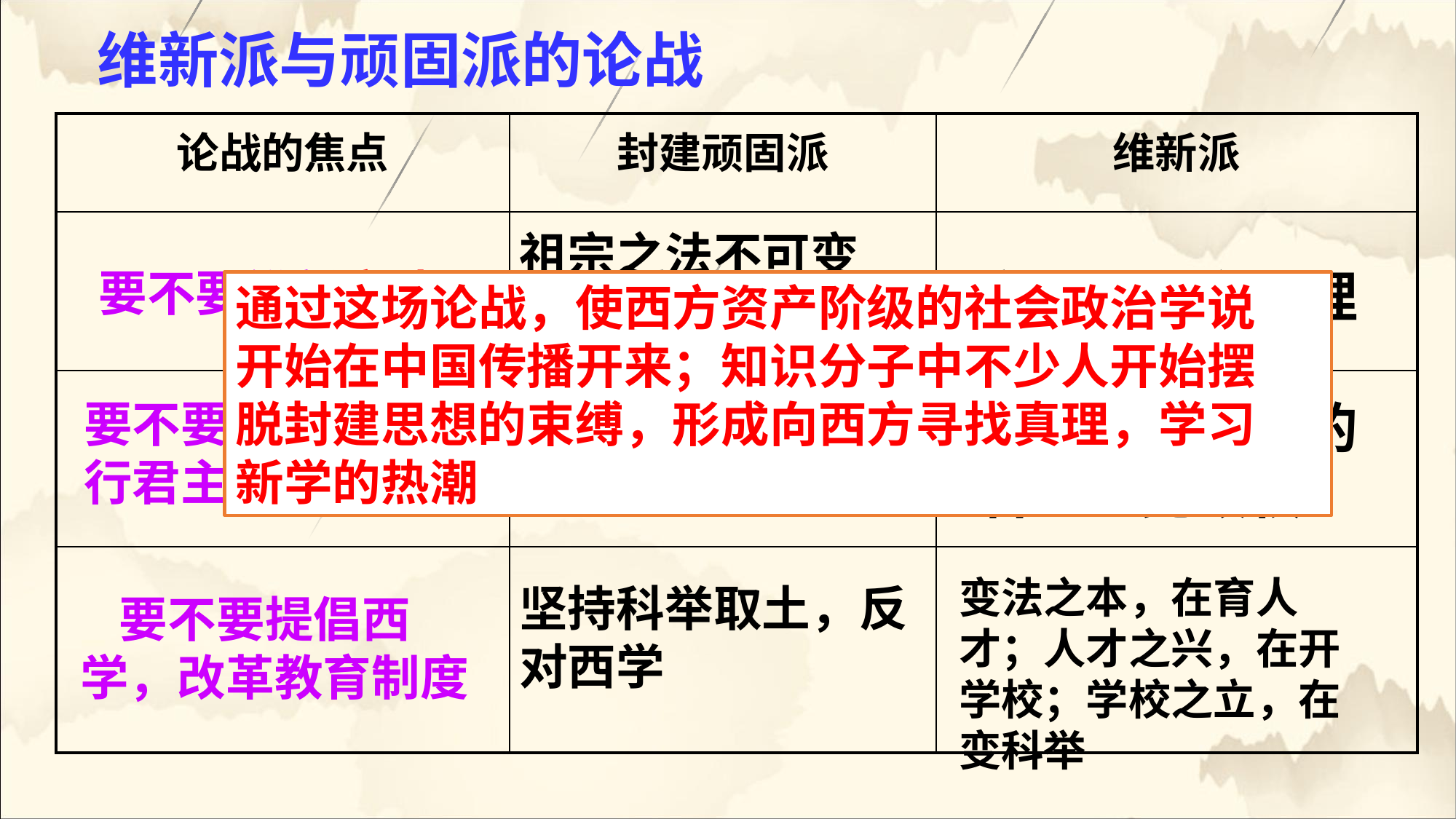

维新派与顽固派的论战

| 论战的焦点 | 封建顽固派 | 维新派 |
| --- | --- | --- |
|  |  |  |
|  |  |  |
|  |  |  |
祖宗之法不可变
宁亡国不可变法

要不要维新变法
变者天下之公理
通过这场论战，使西方资产阶级的社会政治学说
开始在中国传播开来；知识分子中不少人开始摆
脱封建思想的束缚，形成向西方寻找真理，学习
新学的热潮

要不要兴民权、实行君主立宪制
反对兴民权、设议院，实行君主立宪
实行君民共主的君主立宪政权

变法之本，在育人才；人才之兴，在开学校；学校之立，在变科举
坚持科举取土，反对西学
   要不要提倡西学，改革教育制度